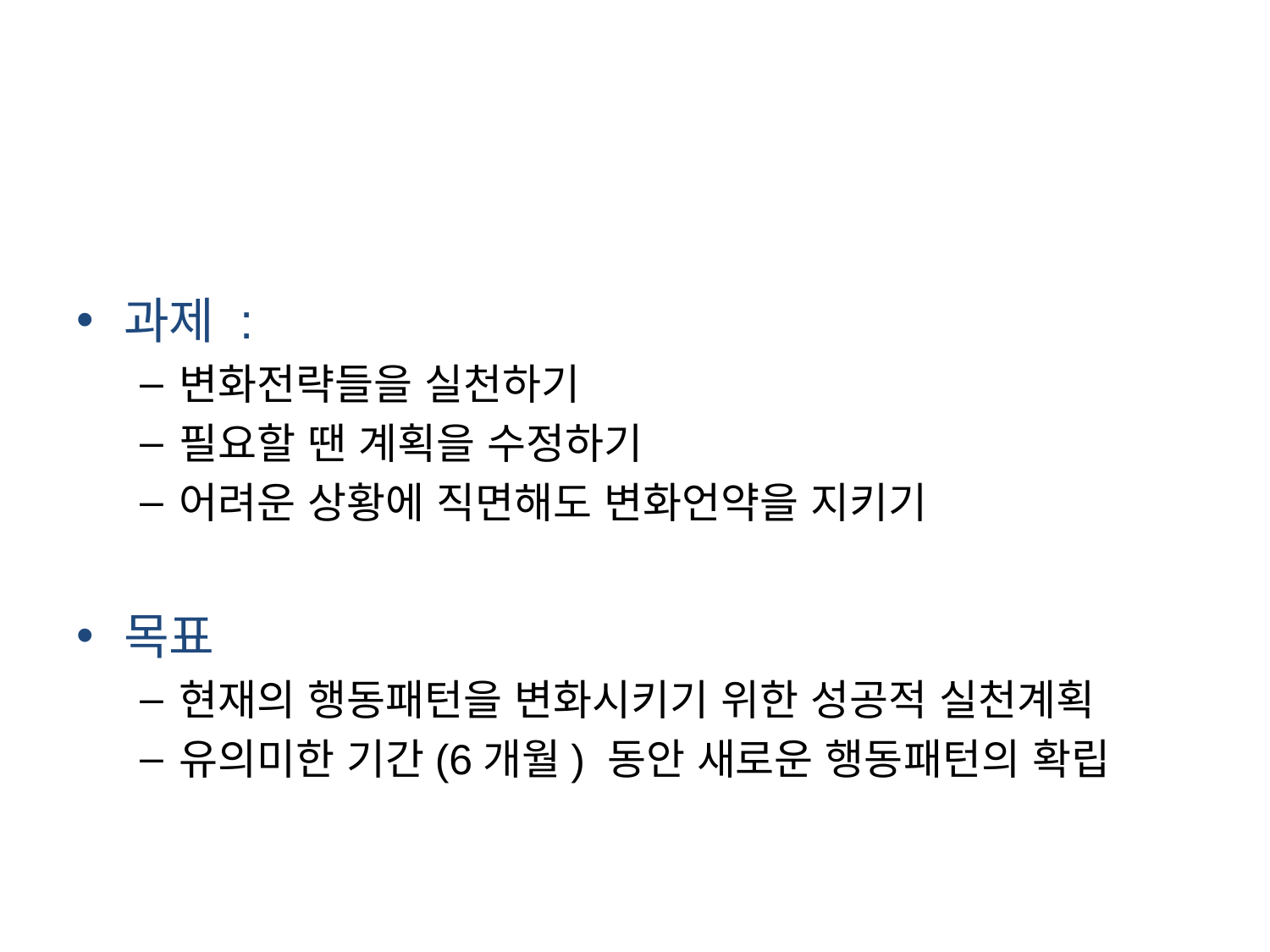

#
과제 :
변화전략들을 실천하기
필요할 땐 계획을 수정하기
어려운 상황에 직면해도 변화언약을 지키기

목표
현재의 행동패턴을 변화시키기 위한 성공적 실천계획
유의미한 기간(6개월) 동안 새로운 행동패턴의 확립